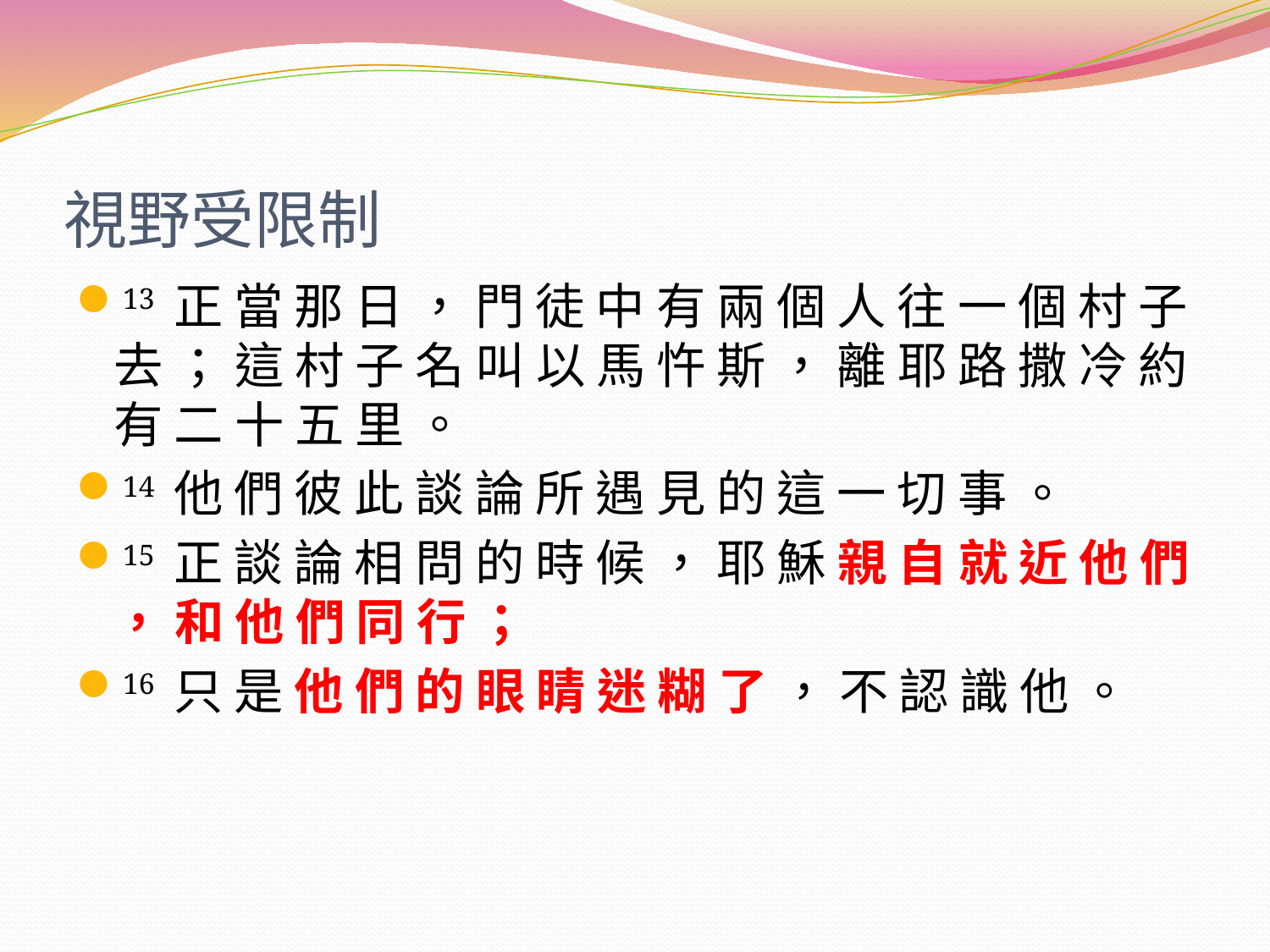

# 視野受限制
13 正 當 那 日 ， 門 徒 中 有 兩 個 人 往 一 個 村 子 去 ； 這 村 子 名 叫 以 馬 忤 斯 ， 離 耶 路 撒 冷 約 有 二 十 五 里 。
14 他 們 彼 此 談 論 所 遇 見 的 這 一 切 事 。
15 正 談 論 相 問 的 時 候 ， 耶 穌 親 自 就 近 他 們 ， 和 他 們 同 行 ；
16 只 是 他 們 的 眼 睛 迷 糊 了 ， 不 認 識 他 。